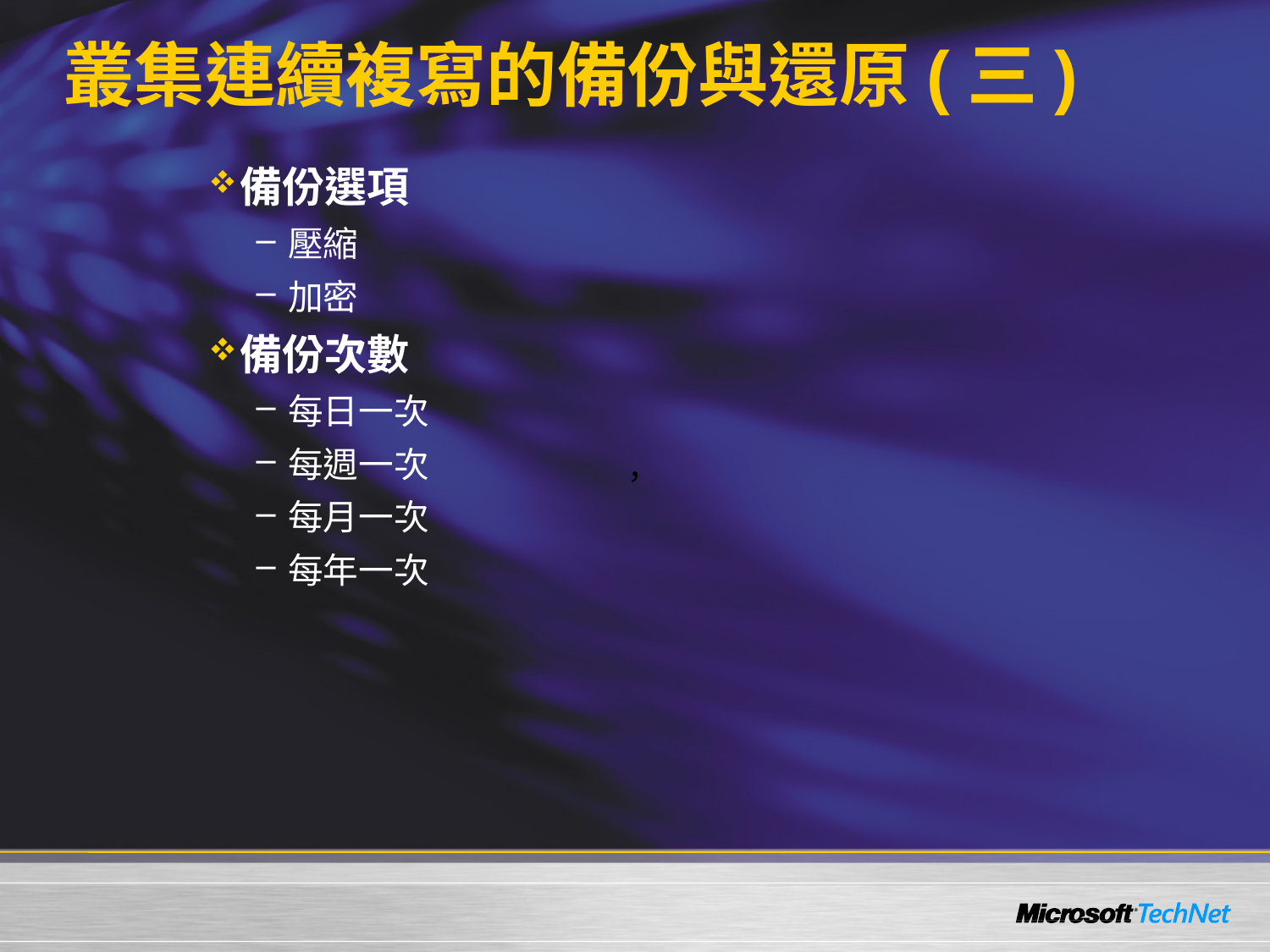

# 叢集連續複寫的備份與還原(三)
備份選項
壓縮
加密
備份次數
每日一次
每週一次
每月一次
每年一次